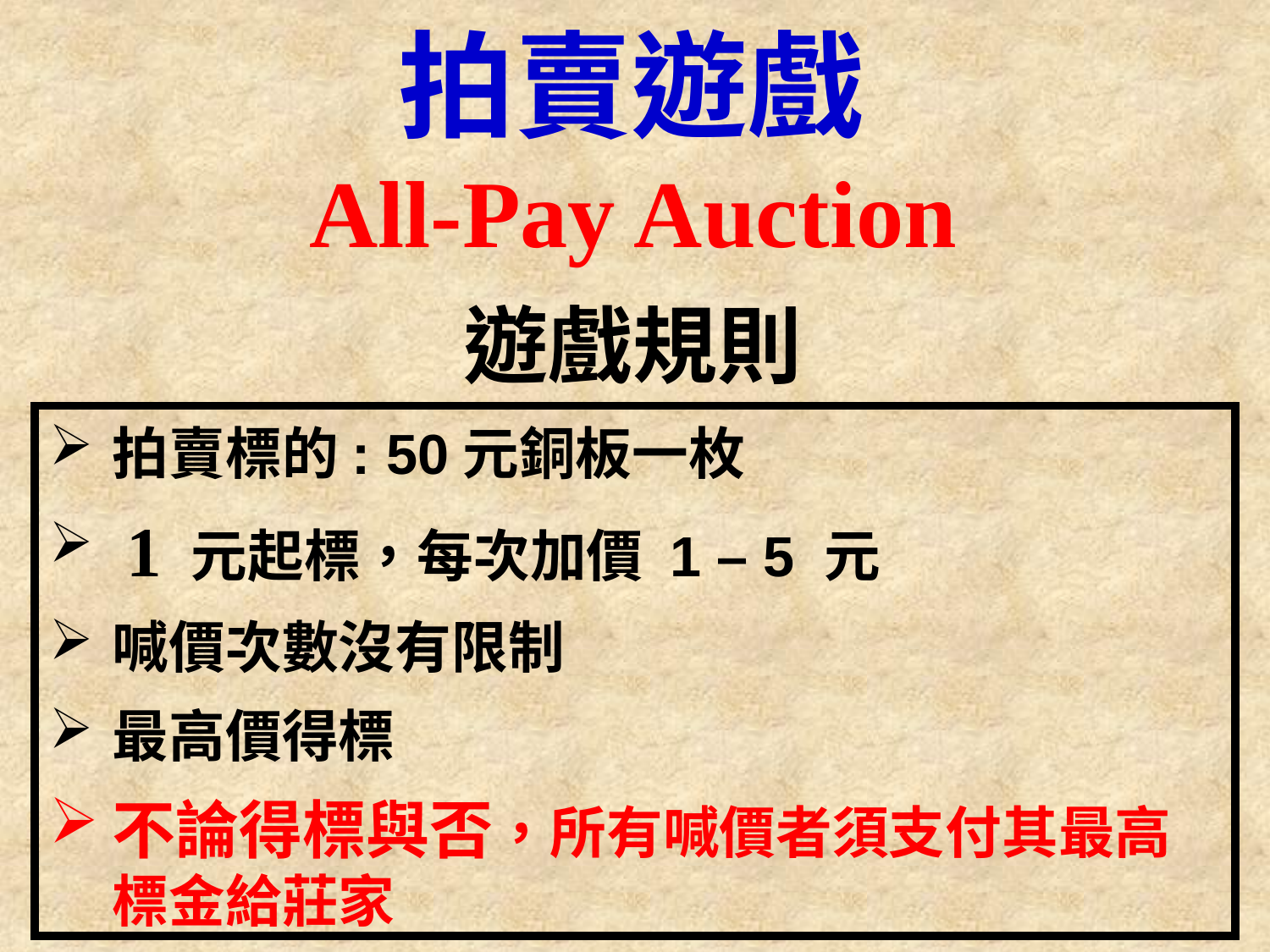

拍賣遊戲
All-Pay Auction
遊戲規則

拍賣標的: 50元銅板一枚

 1 元起標，每次加價 1 – 5 元

喊價次數沒有限制

最高價得標

不論得標與否，所有喊價者須支付其最高標金給莊家